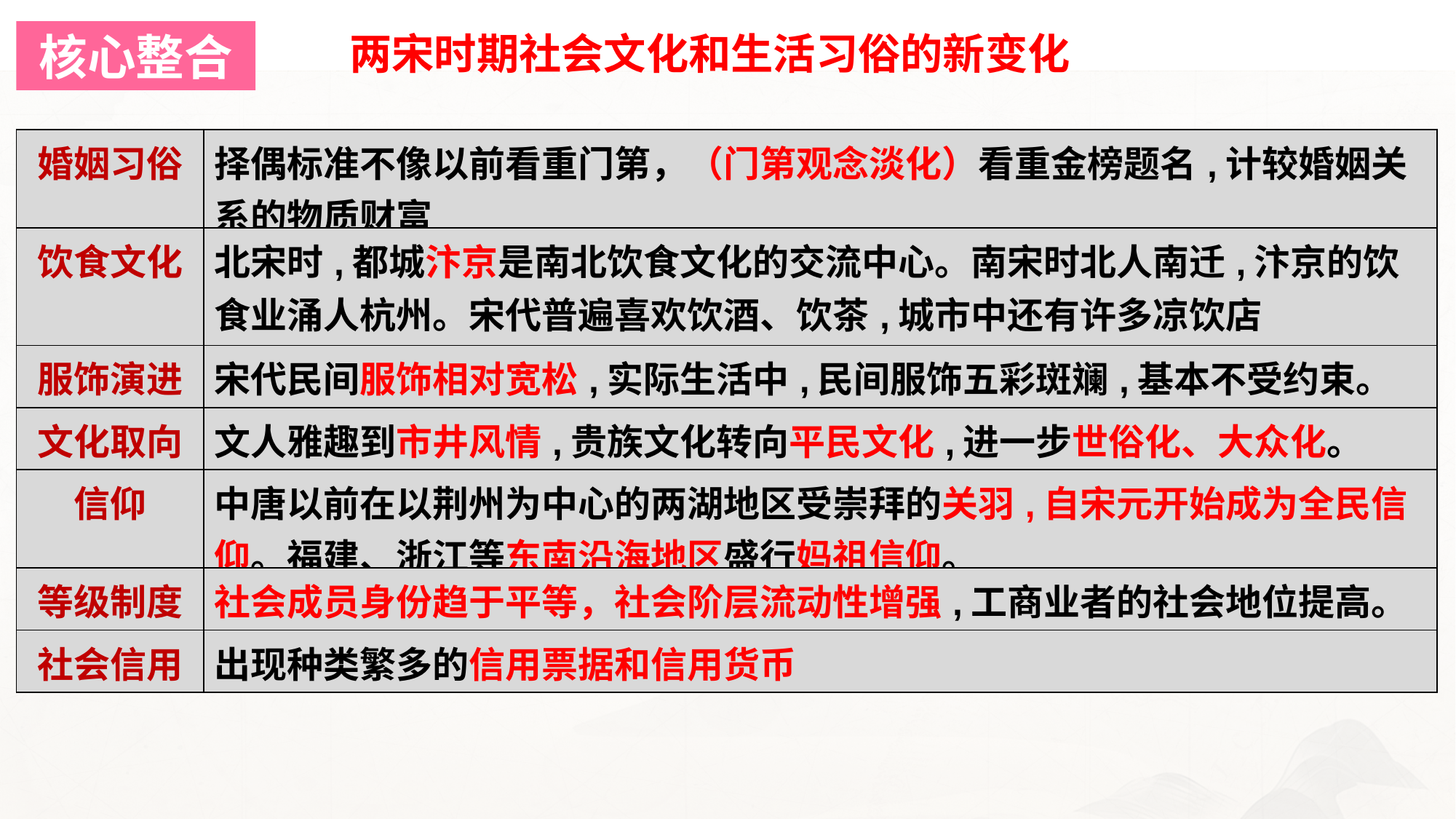

核心整合
两宋时期社会文化和生活习俗的新变化
| 婚姻习俗 | 择偶标准不像以前看重门第，（门第观念淡化）看重金榜题名,计较婚姻关系的物质财富 |
| --- | --- |
| 饮食文化 | 北宋时,都城汴京是南北饮食文化的交流中心。南宋时北人南迁,汴京的饮食业涌人杭州。宋代普遍喜欢饮酒、饮茶,城市中还有许多凉饮店 |
| 服饰演进 | 宋代民间服饰相对宽松,实际生活中,民间服饰五彩斑斓,基本不受约束。 |
| 文化取向 | 文人雅趣到市井风情,贵族文化转向平民文化,进一步世俗化、大众化。 |
| 信仰 | 中唐以前在以荆州为中心的两湖地区受崇拜的关羽,自宋元开始成为全民信仰。福建、浙江等东南沿海地区盛行妈祖信仰。 |
| 等级制度 | 社会成员身份趋于平等，社会阶层流动性增强,工商业者的社会地位提高。 |
| 社会信用 | 出现种类繁多的信用票据和信用货币 |